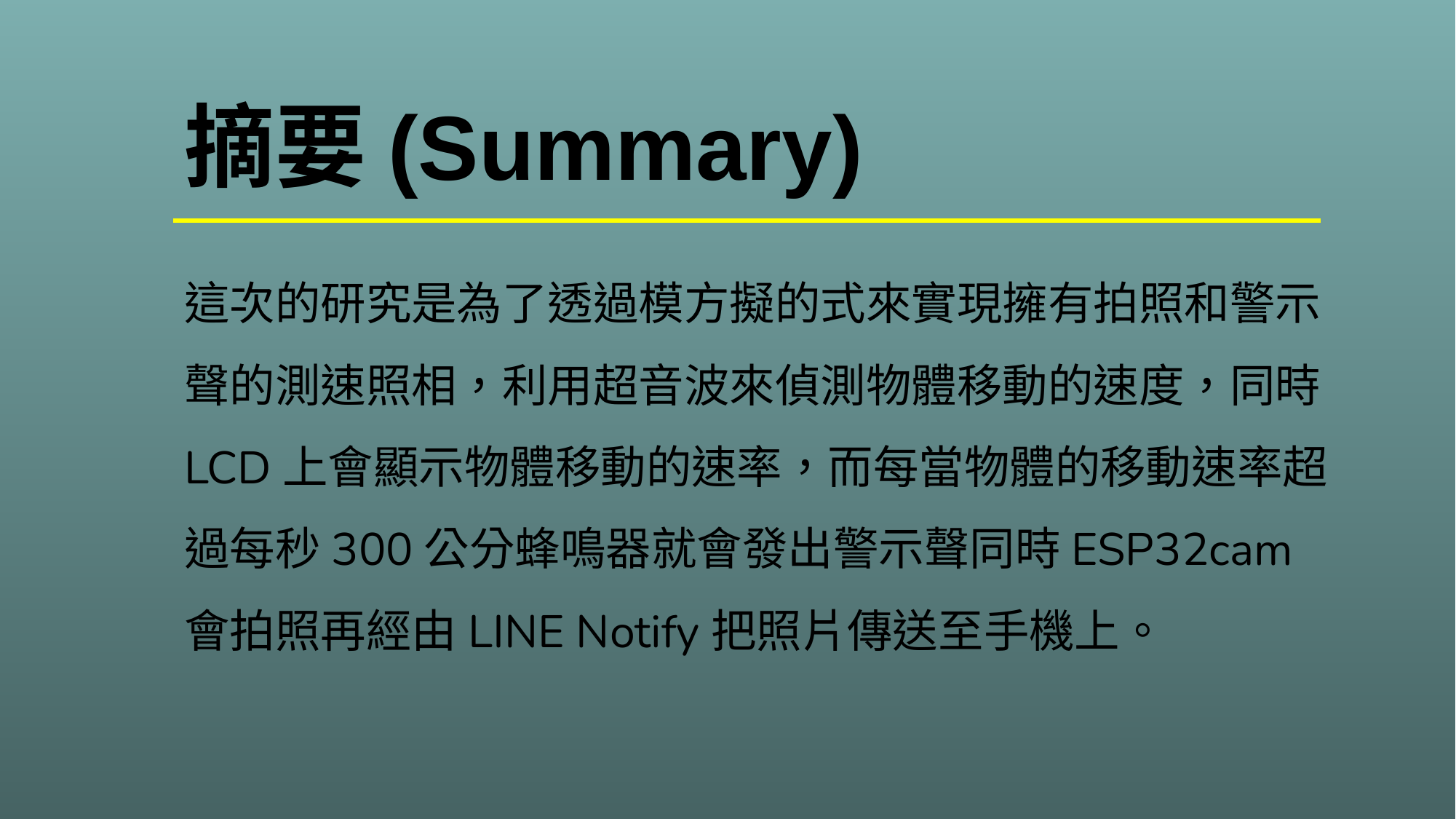

# 摘要(Summary)

這次的研究是為了透過模方擬的式來實現擁有拍照和警示聲的測速照相，利用超音波來偵測物體移動的速度，同時LCD上會顯示物體移動的速率，而每當物體的移動速率超過每秒300公分蜂鳴器就會發出警示聲同時ESP32cam會拍照再經由LINE Notify把照片傳送至手機上。